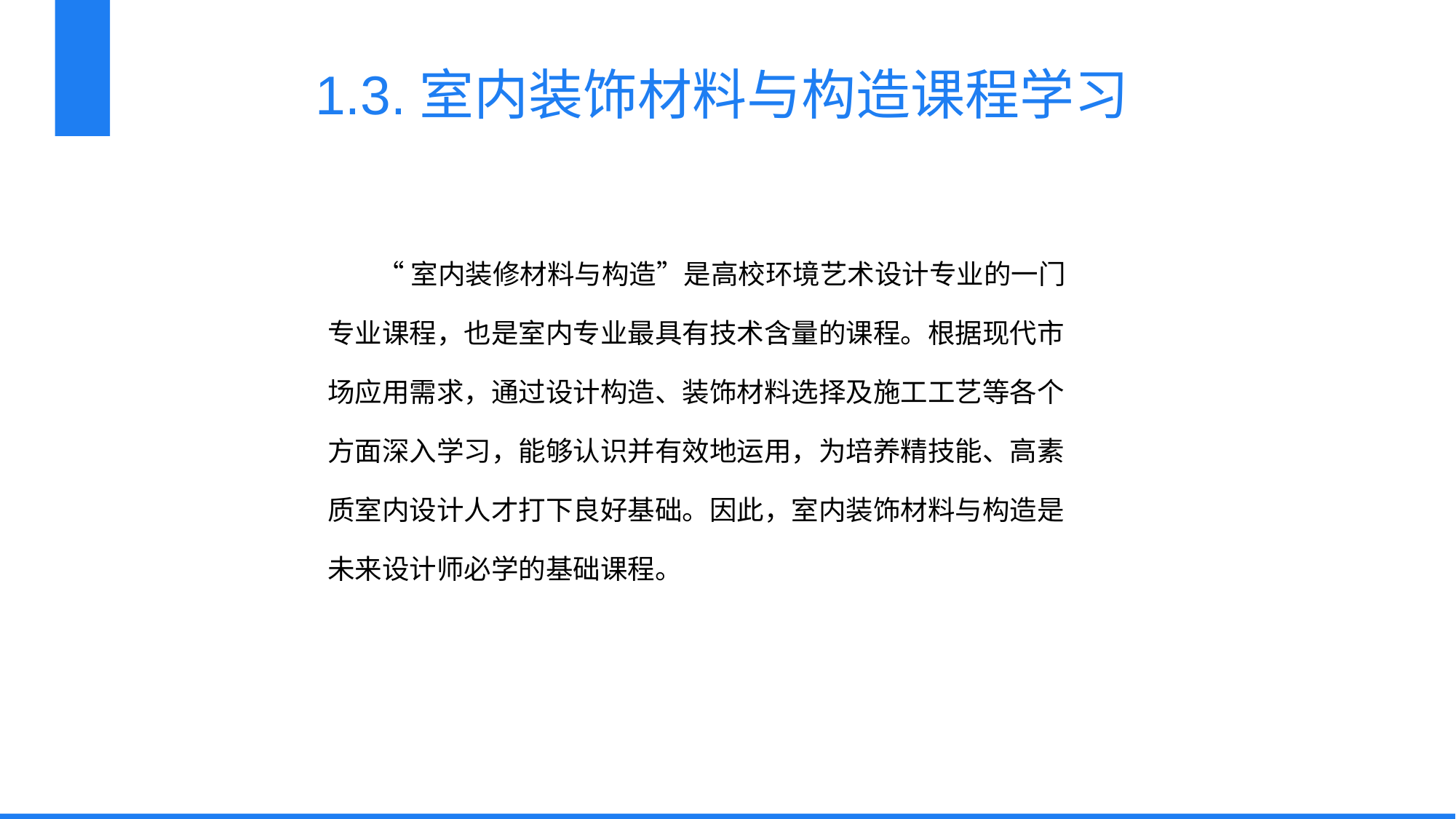

1.3.室内装饰材料与构造课程学习
        “室内装修材料与构造”是高校环境艺术设计专业的一门专业课程，也是室内专业最具有技术含量的课程。根据现代市场应用需求，通过设计构造、装饰材料选择及施工工艺等各个方面深入学习，能够认识并有效地运用，为培养精技能、高素质室内设计人才打下良好基础。因此，室内装饰材料与构造是未来设计师必学的基础课程。